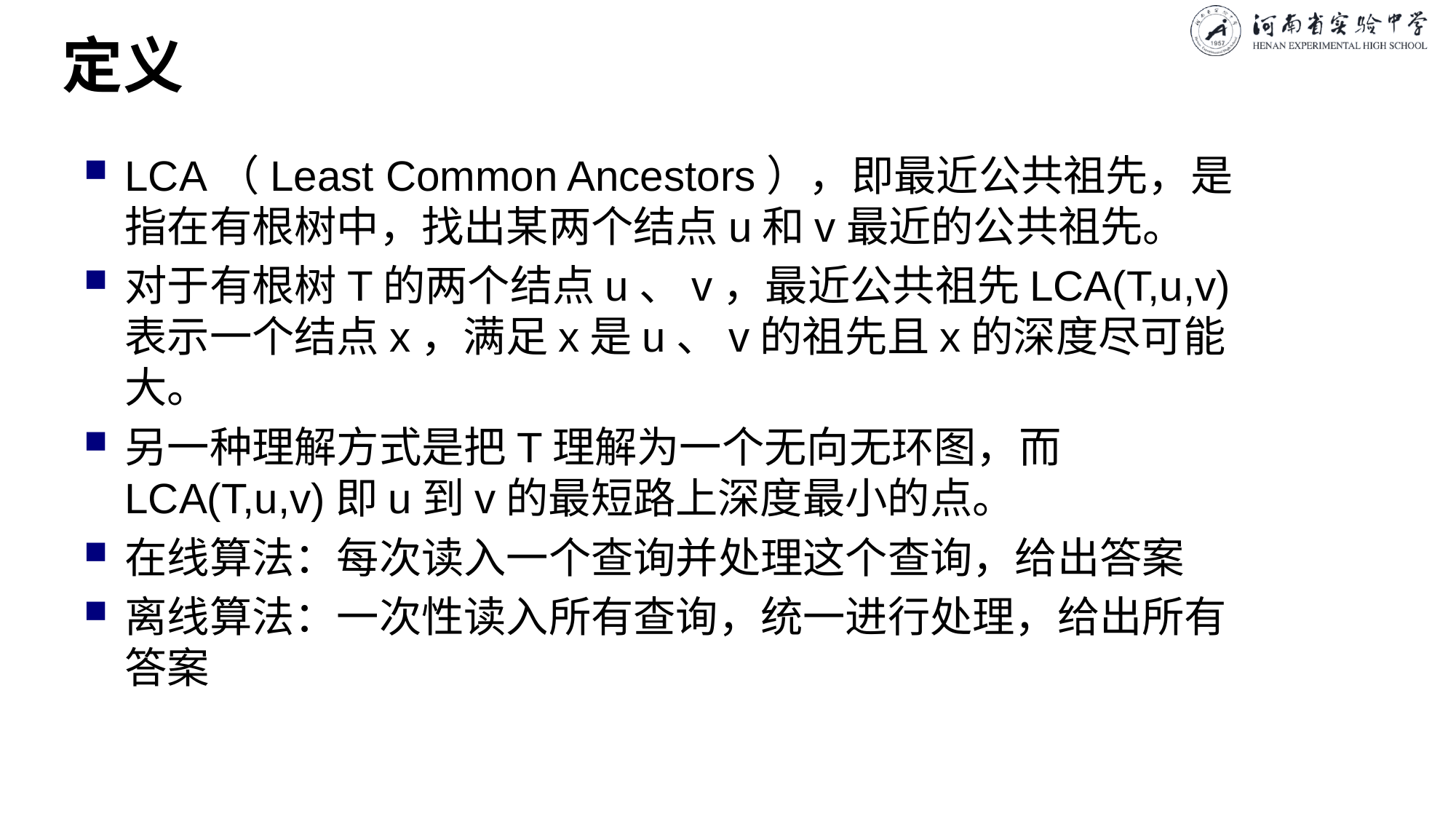

# 定义
LCA（Least Common Ancestors），即最近公共祖先，是指在有根树中，找出某两个结点u和v最近的公共祖先。
对于有根树T的两个结点u、v，最近公共祖先LCA(T,u,v)表示一个结点x，满足x是u、v的祖先且x的深度尽可能大。
另一种理解方式是把T理解为一个无向无环图，而LCA(T,u,v)即u到v的最短路上深度最小的点。
在线算法：每次读入一个查询并处理这个查询，给出答案
离线算法：一次性读入所有查询，统一进行处理，给出所有答案